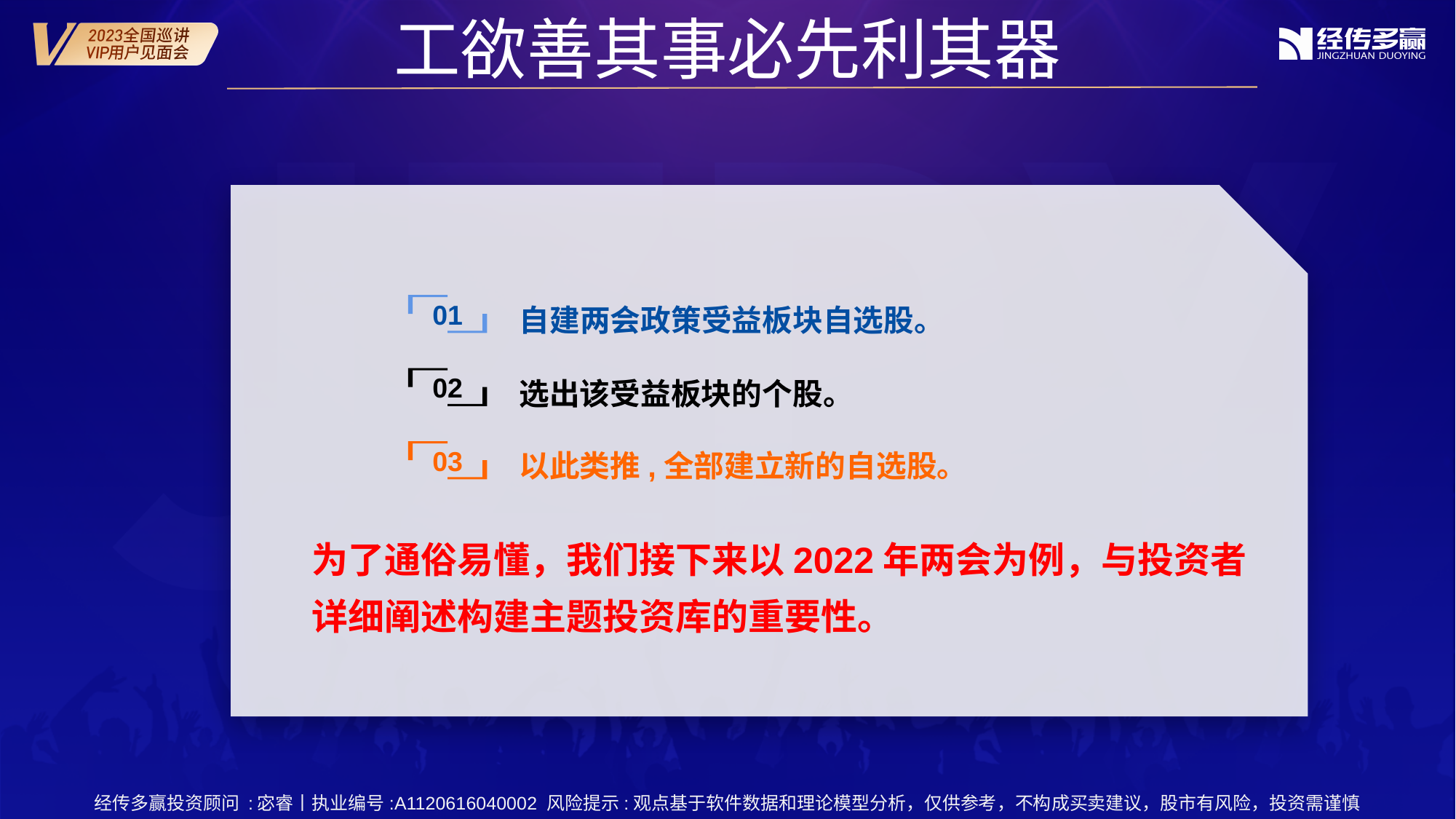

工欲善其事必先利其器

01
自建两会政策受益板块自选股。
02
选出该受益板块的个股。
03
以此类推,全部建立新的自选股。
为了通俗易懂，我们接下来以2022年两会为例，与投资者详细阐述构建主题投资库的重要性。